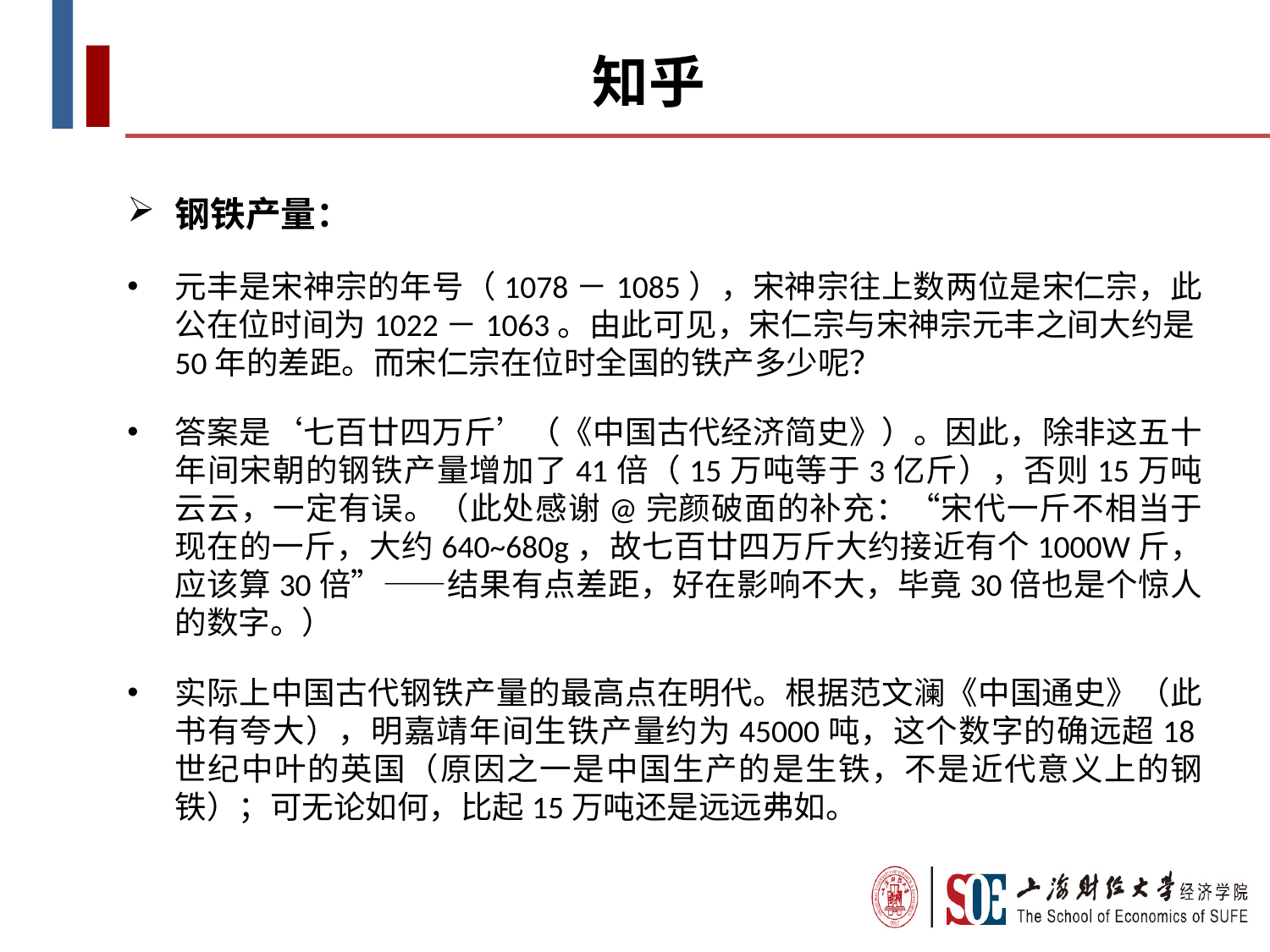

知乎
钢铁产量：
元丰是宋神宗的年号（1078－1085），宋神宗往上数两位是宋仁宗，此公在位时间为1022－1063。由此可见，宋仁宗与宋神宗元丰之间大约是50年的差距。而宋仁宗在位时全国的铁产多少呢？
答案是‘七百廿四万斤’（《中国古代经济简史》）。因此，除非这五十年间宋朝的钢铁产量增加了41倍（15万吨等于3亿斤），否则15万吨云云，一定有误。（此处感谢@完颜破面的补充：“宋代一斤不相当于现在的一斤，大约640~680g，故七百廿四万斤大约接近有个1000W斤，应该算30倍”——结果有点差距，好在影响不大，毕竟30倍也是个惊人的数字。）
实际上中国古代钢铁产量的最高点在明代。根据范文澜《中国通史》（此书有夸大），明嘉靖年间生铁产量约为45000吨，这个数字的确远超18世纪中叶的英国（原因之一是中国生产的是生铁，不是近代意义上的钢铁）；可无论如何，比起15万吨还是远远弗如。